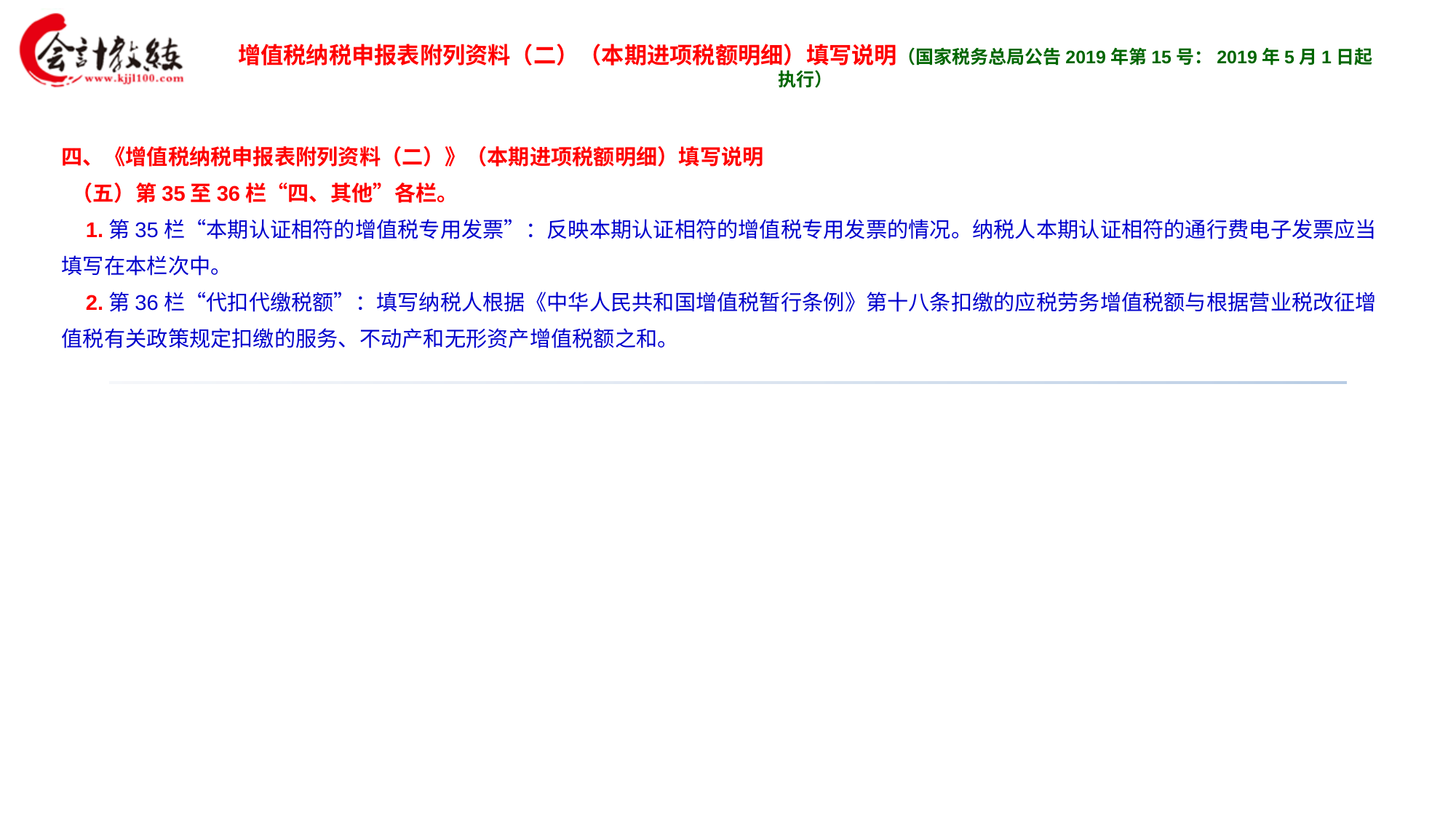

增值税纳税申报表附列资料（二）（本期进项税额明细）填写说明（国家税务总局公告2019年第15号：2019年5月1日起执行）
四、《增值税纳税申报表附列资料（二）》（本期进项税额明细）填写说明
 （五）第35至36栏“四、其他”各栏。
    1.第35栏“本期认证相符的增值税专用发票”：反映本期认证相符的增值税专用发票的情况。纳税人本期认证相符的通行费电子发票应当填写在本栏次中。
    2.第36栏“代扣代缴税额”：填写纳税人根据《中华人民共和国增值税暂行条例》第十八条扣缴的应税劳务增值税额与根据营业税改征增值税有关政策规定扣缴的服务、不动产和无形资产增值税额之和。